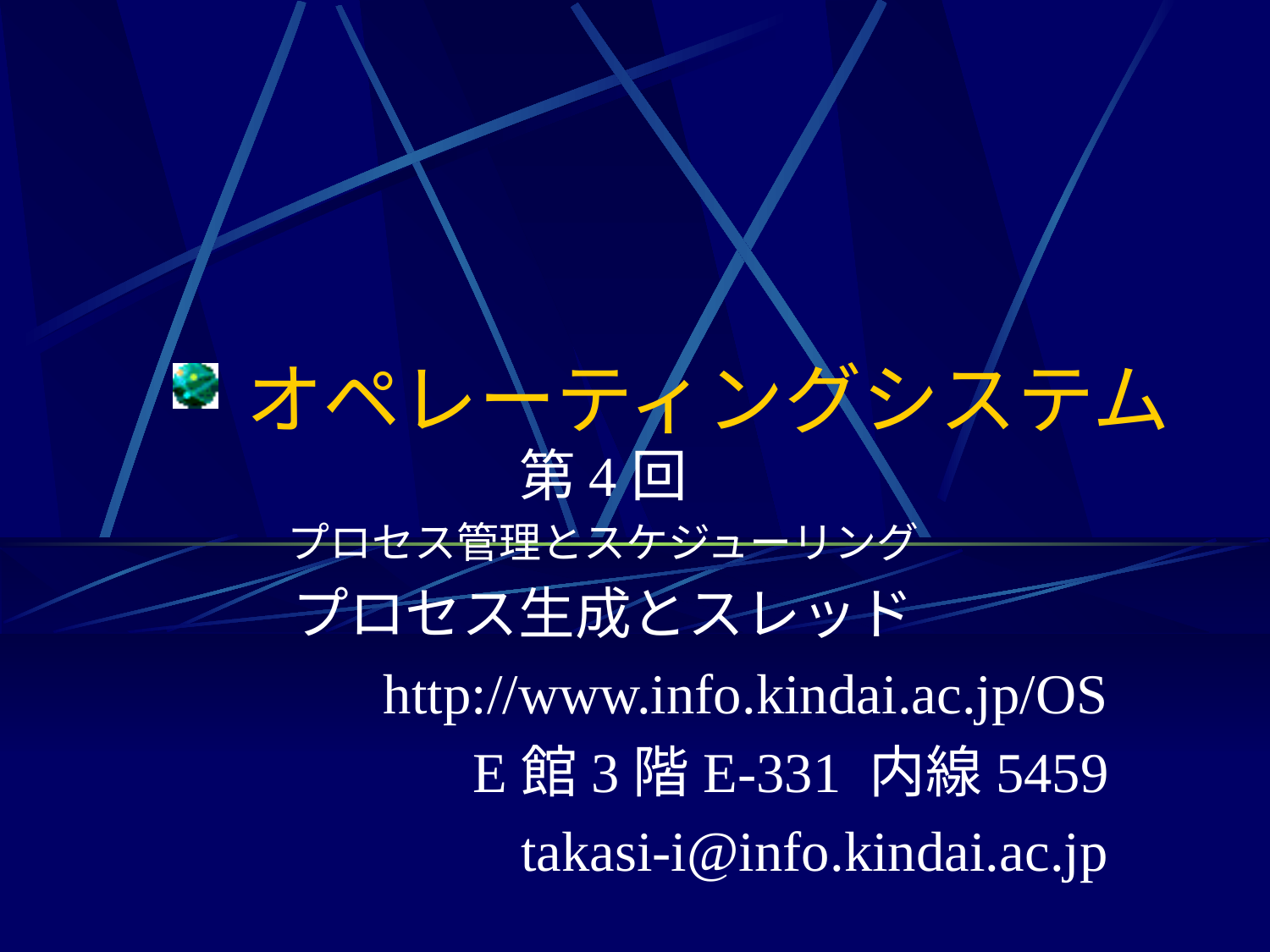

# オペレーティングシステム
第4回
プロセス管理とスケジューリング
プロセス生成とスレッド
http://www.info.kindai.ac.jp/OS
E館3階E-331 内線5459
takasi-i@info.kindai.ac.jp